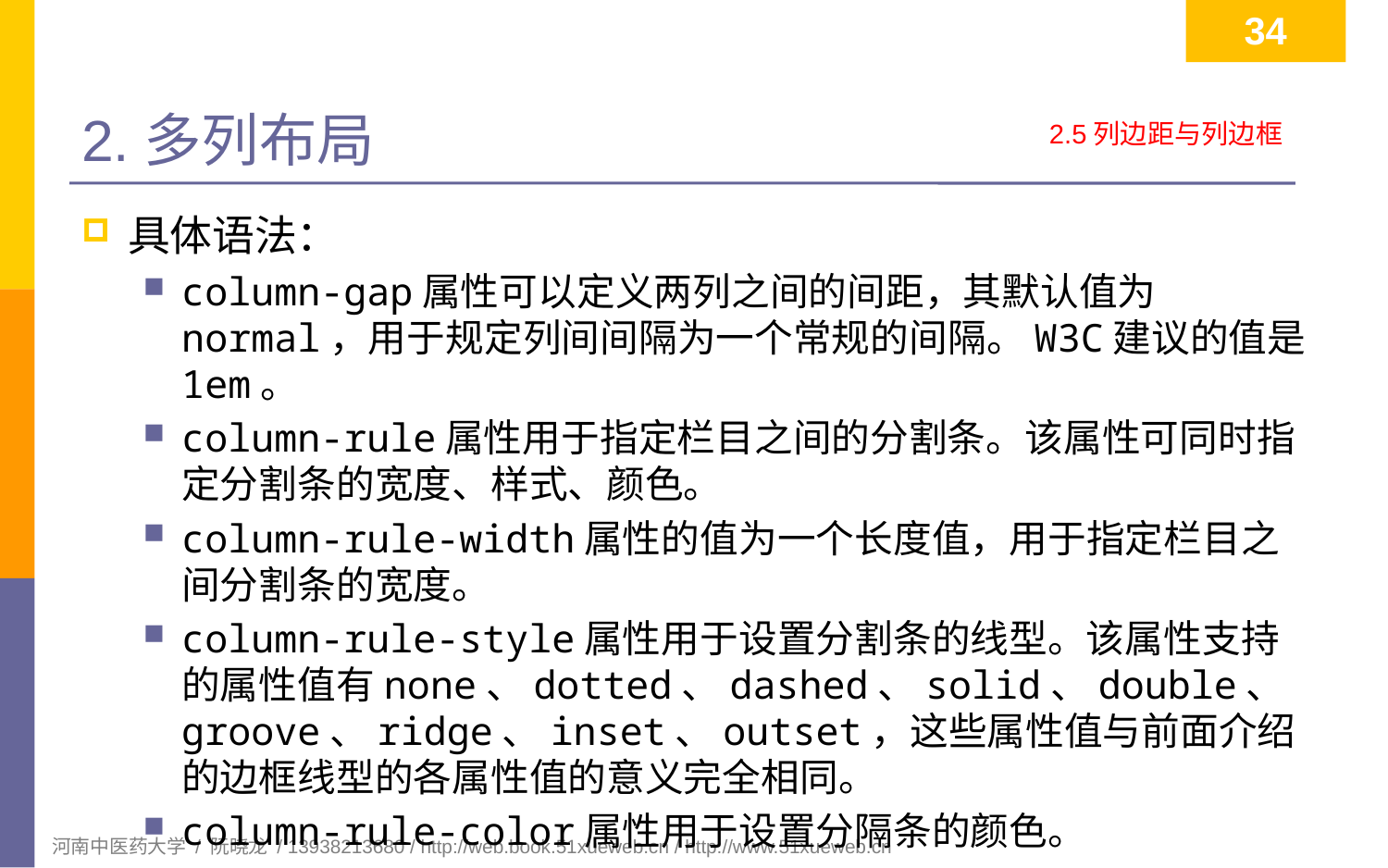

34
# 2.多列布局
2.5列边距与列边框
具体语法：
column-gap属性可以定义两列之间的间距，其默认值为normal，用于规定列间间隔为一个常规的间隔。W3C建议的值是1em。
column-rule属性用于指定栏目之间的分割条。该属性可同时指定分割条的宽度、样式、颜色。
column-rule-width属性的值为一个长度值，用于指定栏目之间分割条的宽度。
column-rule-style属性用于设置分割条的线型。该属性支持的属性值有none、dotted、dashed、solid、double、groove、ridge、inset、outset，这些属性值与前面介绍的边框线型的各属性值的意义完全相同。
column-rule-color属性用于设置分隔条的颜色。